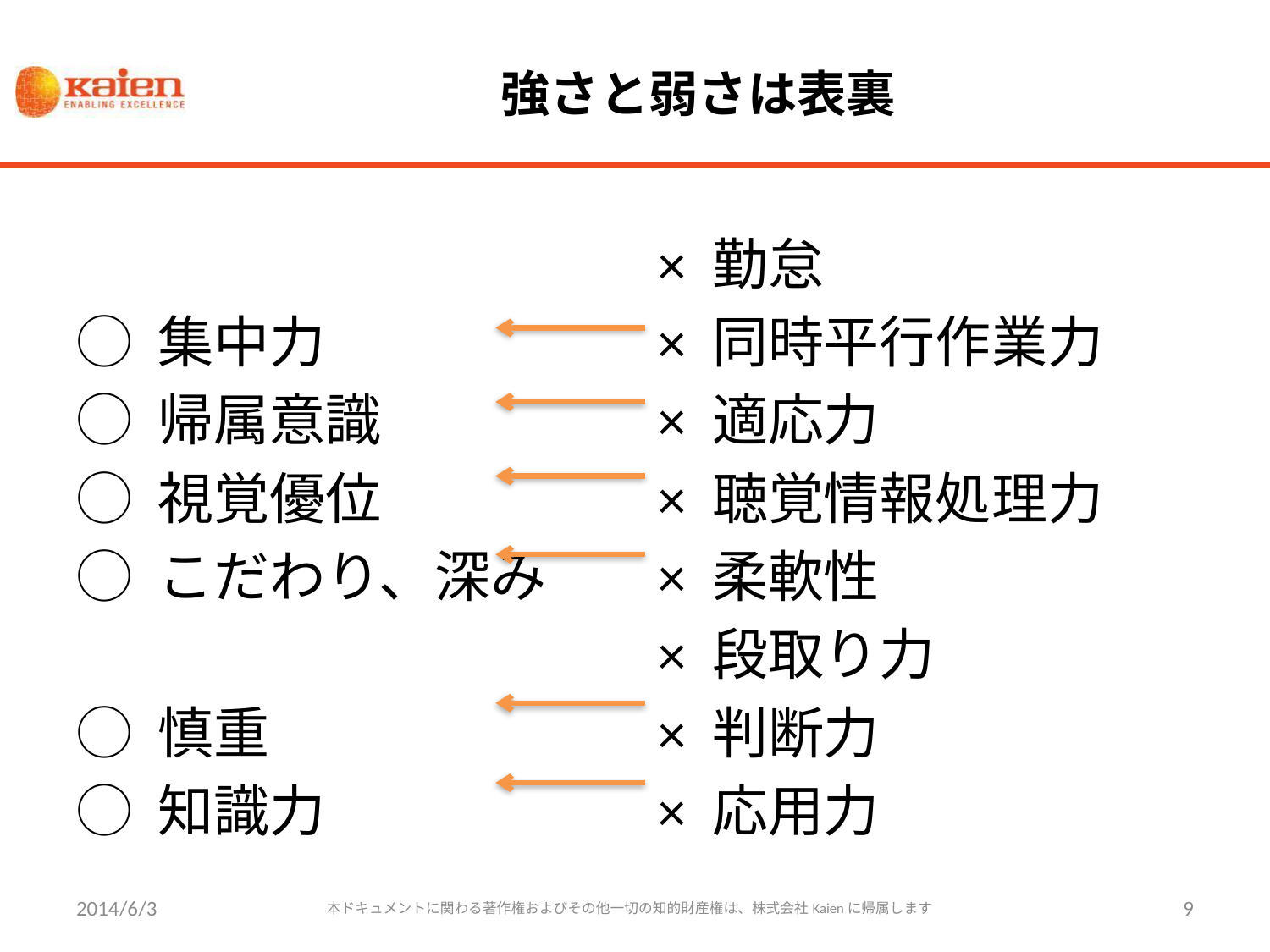

# 強さと弱さは表裏

◯ 集中力
◯ 帰属意識
◯ 視覚優位
◯ こだわり、深み

◯ 慎重
◯ 知識力
× 勤怠
× 同時平行作業力
× 適応力
× 聴覚情報処理力
× 柔軟性
× 段取り力
× 判断力
× 応用力
2014/6/3
本ドキュメントに関わる著作権およびその他一切の知的財産権は、株式会社Kaienに帰属します
9